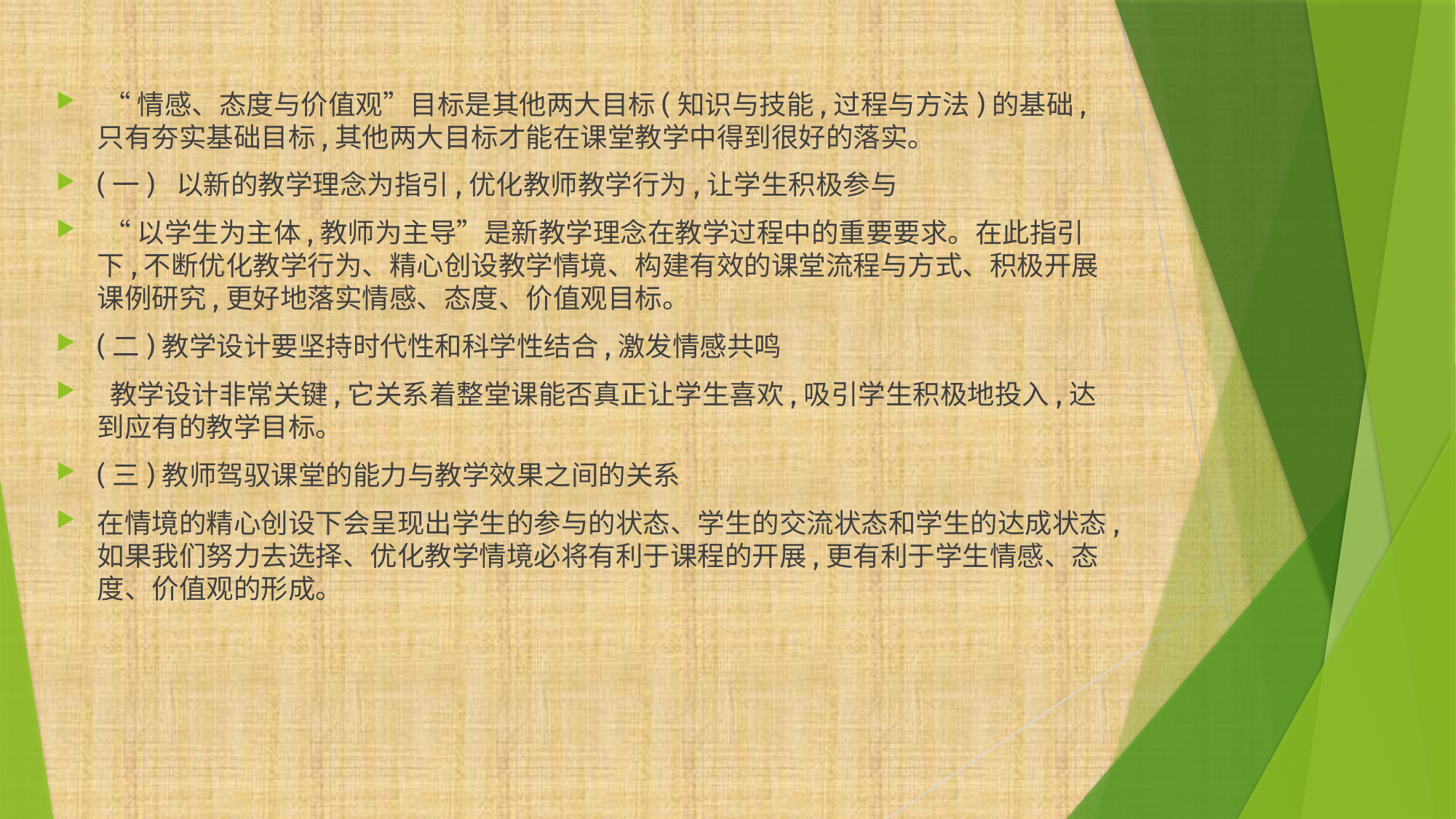

“情感、态度与价值观”目标是其他两大目标(知识与技能,过程与方法)的基础,只有夯实基础目标,其他两大目标才能在课堂教学中得到很好的落实。
(一)  以新的教学理念为指引,优化教师教学行为,让学生积极参与
 “以学生为主体,教师为主导”是新教学理念在教学过程中的重要要求。在此指引下,不断优化教学行为、精心创设教学情境、构建有效的课堂流程与方式、积极开展课例研究,更好地落实情感、态度、价值观目标。
(二)教学设计要坚持时代性和科学性结合,激发情感共鸣
 教学设计非常关键,它关系着整堂课能否真正让学生喜欢,吸引学生积极地投入,达到应有的教学目标。
(三)教师驾驭课堂的能力与教学效果之间的关系
在情境的精心创设下会呈现出学生的参与的状态、学生的交流状态和学生的达成状态,如果我们努力去选择、优化教学情境必将有利于课程的开展,更有利于学生情感、态度、价值观的形成。